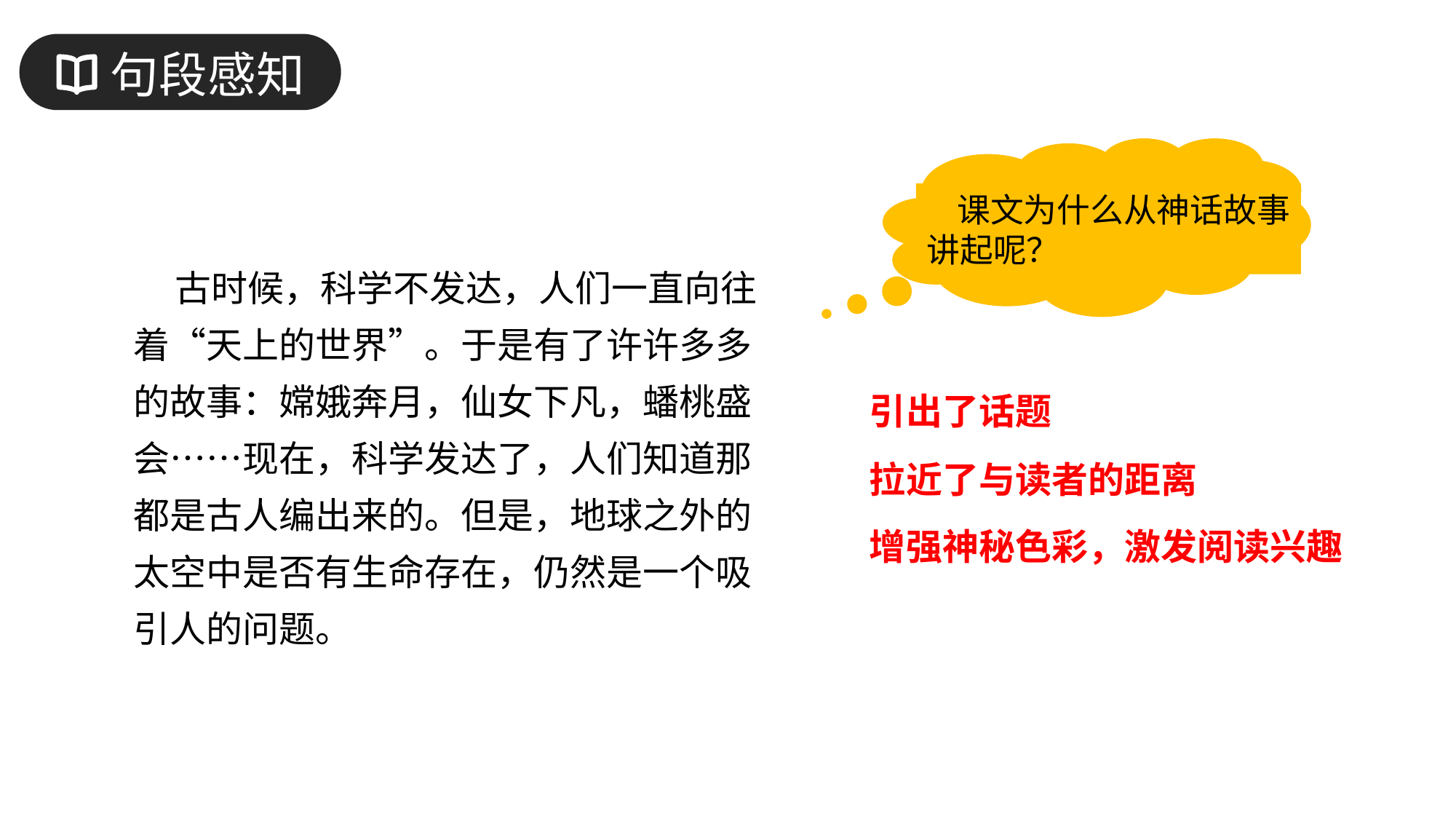

句段感知

   课文为什么从神话故事讲起呢？
    古时候，科学不发达，人们一直向往着“天上的世界”。于是有了许许多多的故事：嫦娥奔月，仙女下凡，蟠桃盛会……现在，科学发达了，人们知道那都是古人编出来的。但是，地球之外的太空中是否有生命存在，仍然是一个吸引人的问题。
引出了话题
拉近了与读者的距离
增强神秘色彩，激发阅读兴趣